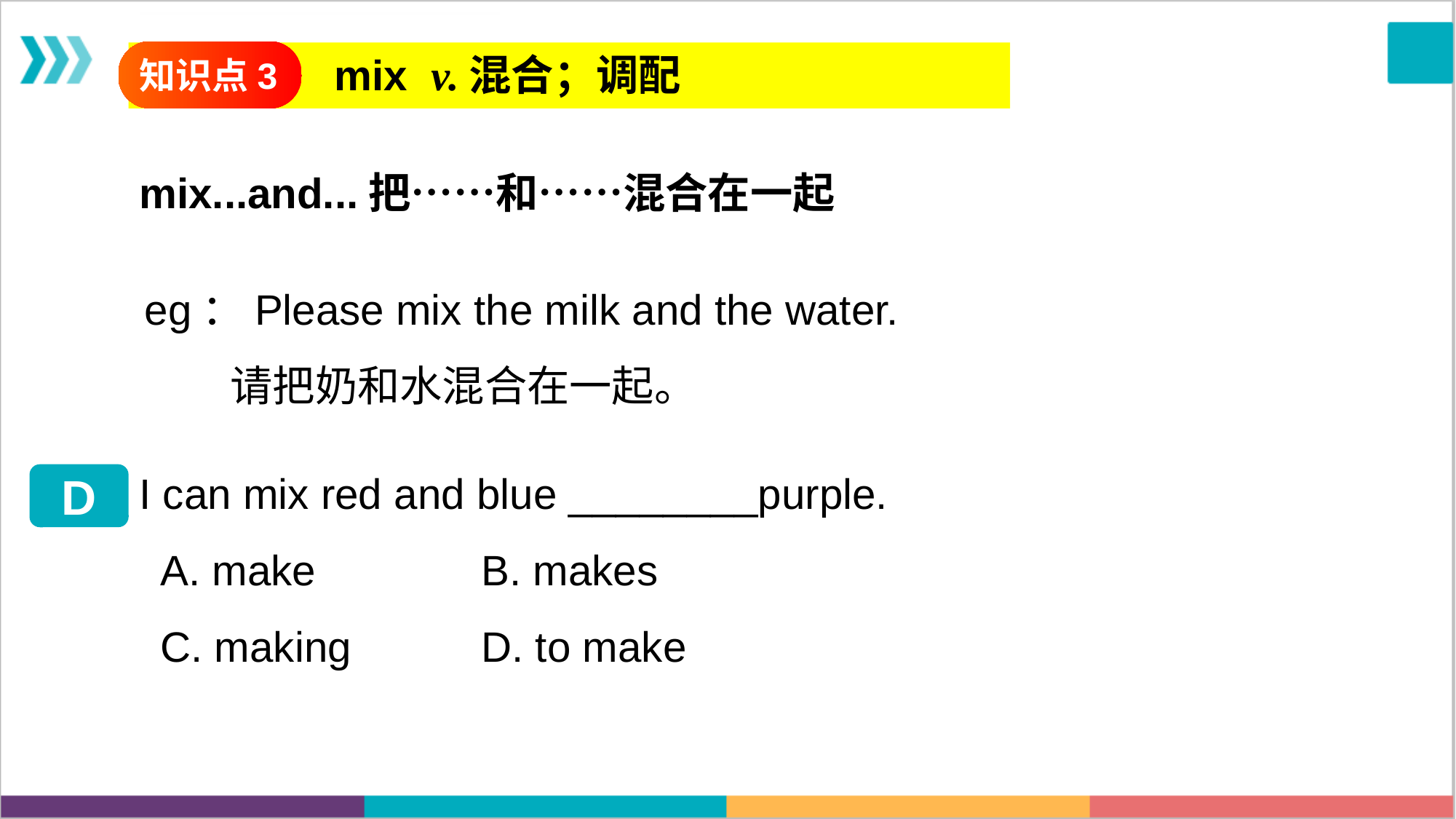

知识点3

mix  v.混合；调配
mix...and...把……和……混合在一起
eg：Please mix the milk and the water.
        请把奶和水混合在一起。
I can mix red and blue ________purple.
A. make              B. makes
C. making           D. to make
D